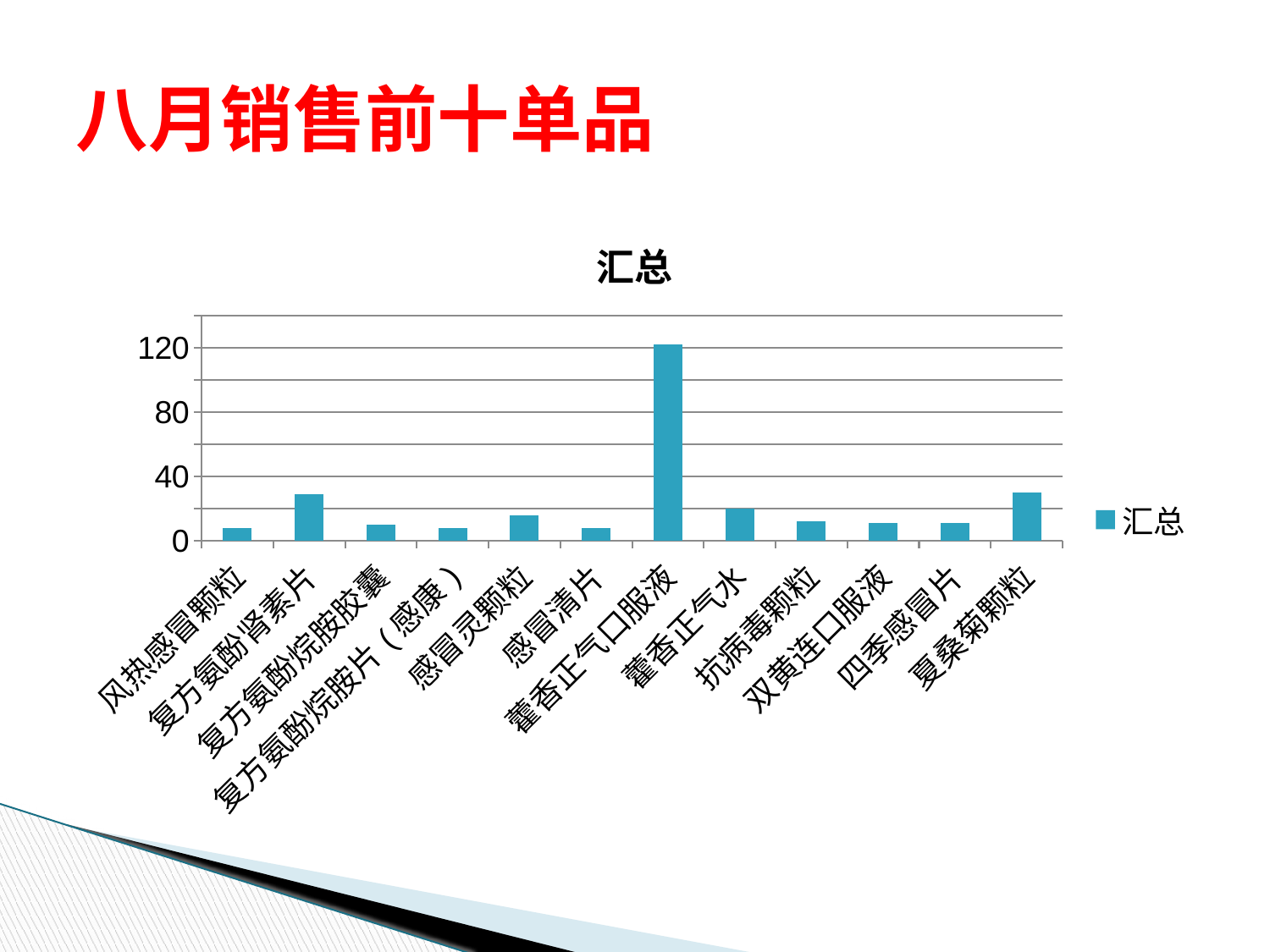

# 八月销售前十单品

### Chart:

| Category | 汇总 |
|---|---|
| 风热感冒颗粒 | 8.0 |
| 复方氨酚肾素片 | 29.0 |
| 复方氨酚烷胺胶囊 | 10.0 |
| 复方氨酚烷胺片(感康) | 8.0 |
| 感冒灵颗粒 | 16.0 |
| 感冒清片 | 8.0 |
| 藿香正气口服液 | 122.0 |
| 藿香正气水 | 20.0 |
| 抗病毒颗粒 | 12.0 |
| 双黄连口服液 | 11.0 |
| 四季感冒片 | 11.0 |
| 夏桑菊颗粒 | 30.0 |